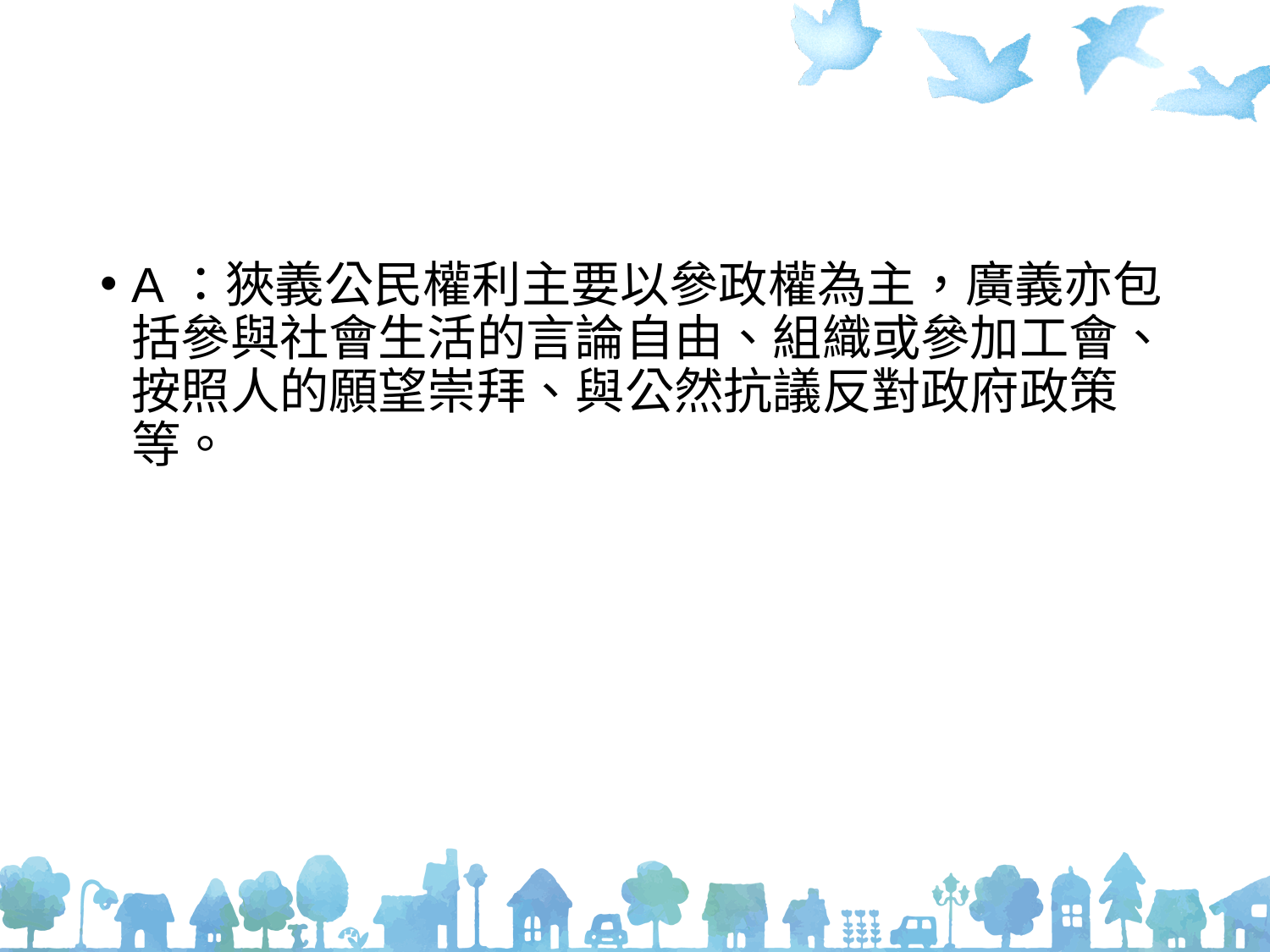

#
A：狹義公民權利主要以參政權為主，廣義亦包括參與社會生活的言論自由、組織或參加工會、按照人的願望崇拜、與公然抗議反對政府政策等。